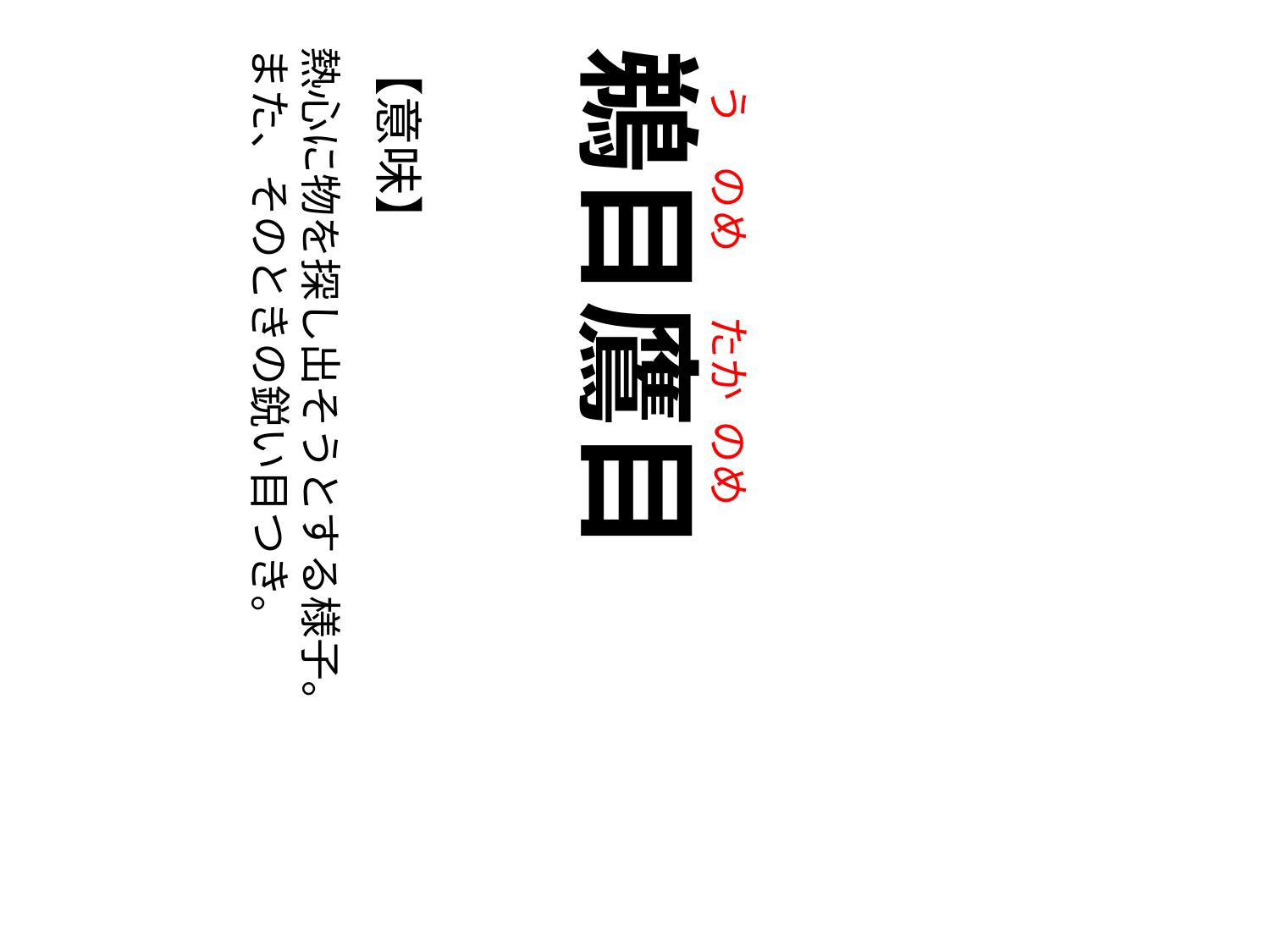

う
の
め
の
たか
の
め
熱心に物を探し出そうとする様子。
また、そのときの鋭い目つき。
【意味】
鵜目鷹目